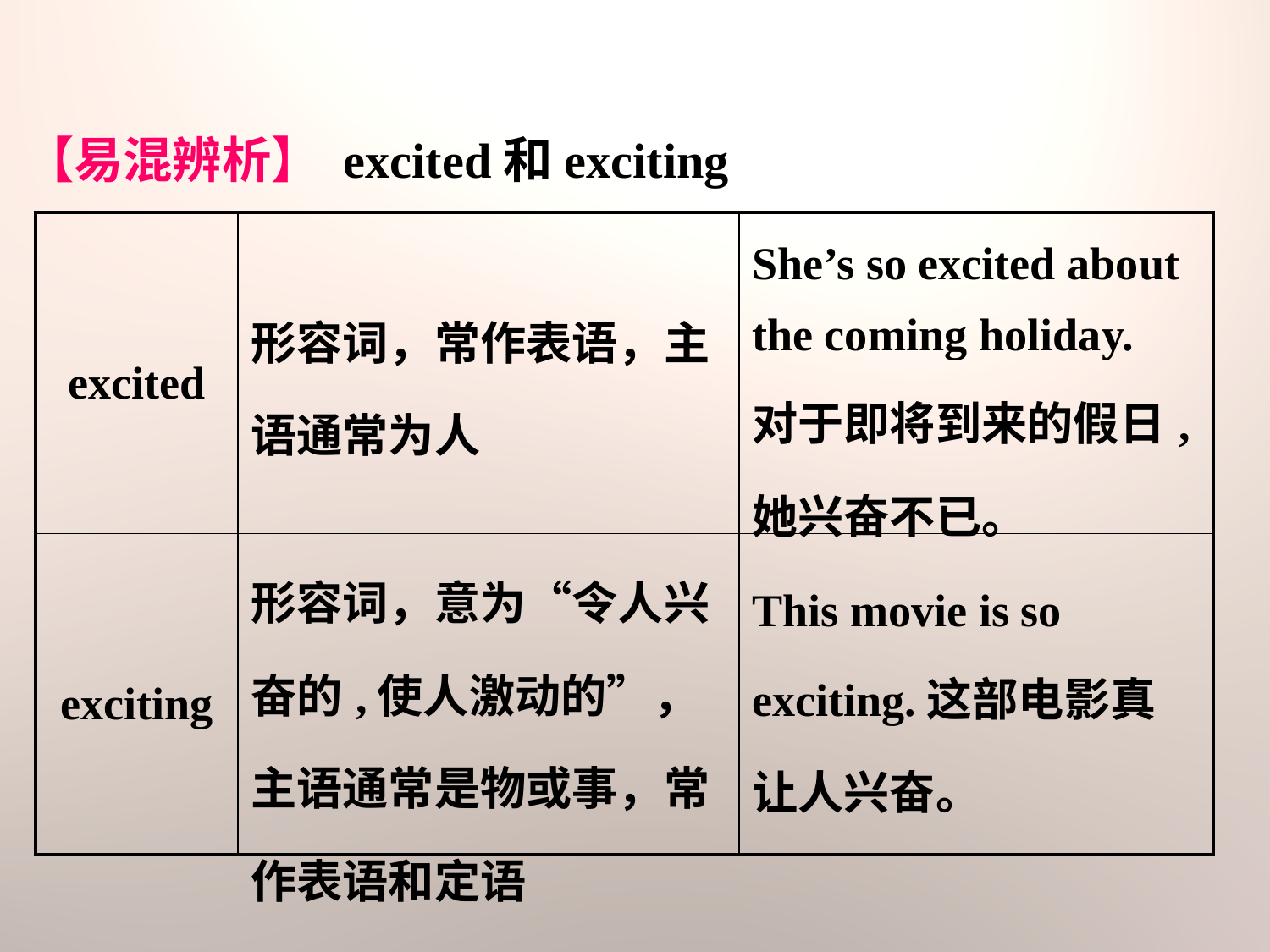

【易混辨析】 excited和exciting
| excited | 形容词，常作表语，主语通常为人 | She’s so excited about the coming holiday. 对于即将到来的假日,她兴奋不已。 |
| --- | --- | --- |
| exciting | 形容词，意为“令人兴奋的,使人激动的”，主语通常是物或事，常作表语和定语 | This movie is so exciting.这部电影真让人兴奋。 |